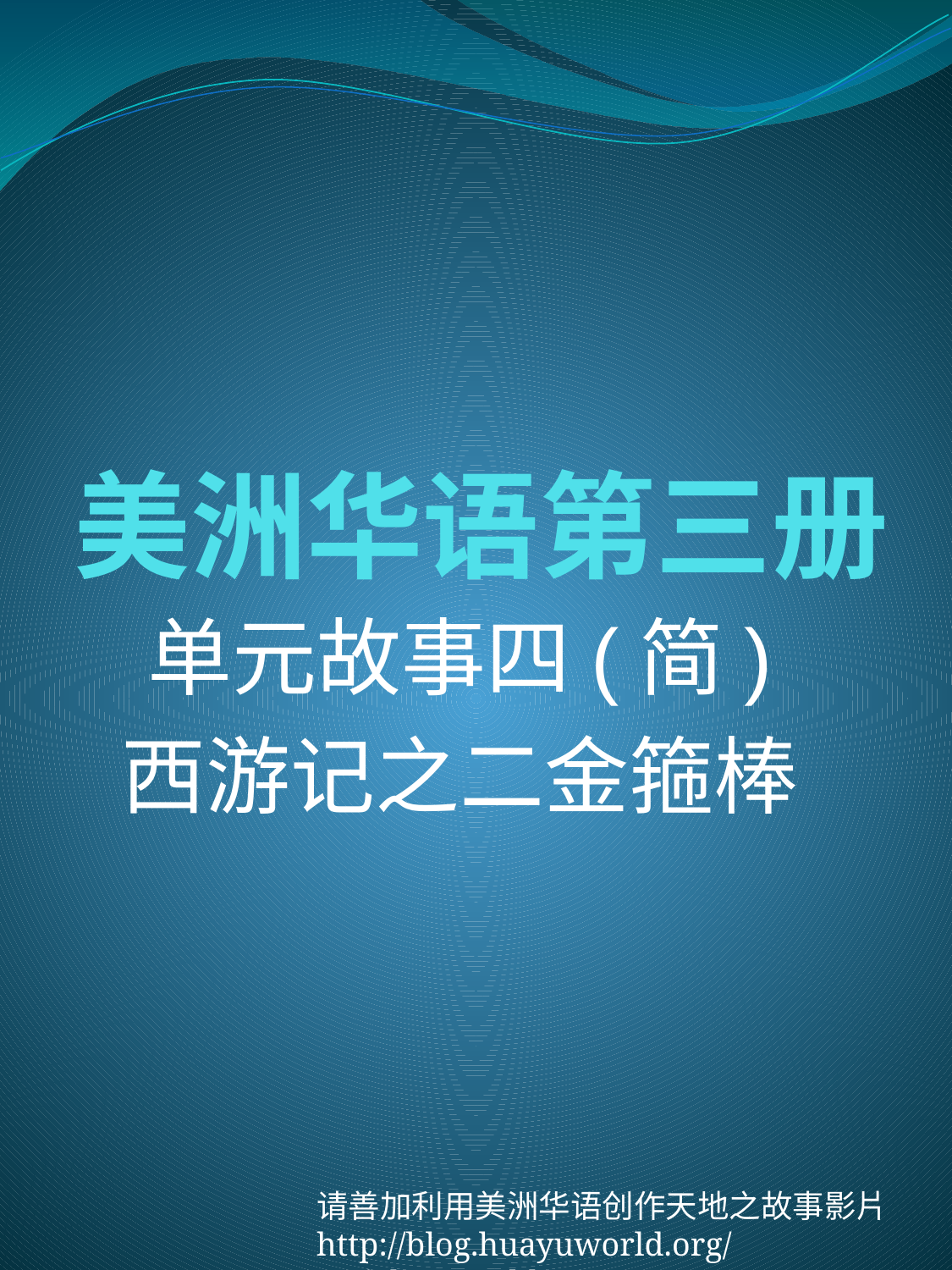

# 美洲华语第三册
单元故事四(简)
西游记之二金箍棒
请善加利用美洲华语创作天地之故事影片
http://blog.huayuworld.org/meizhouworld